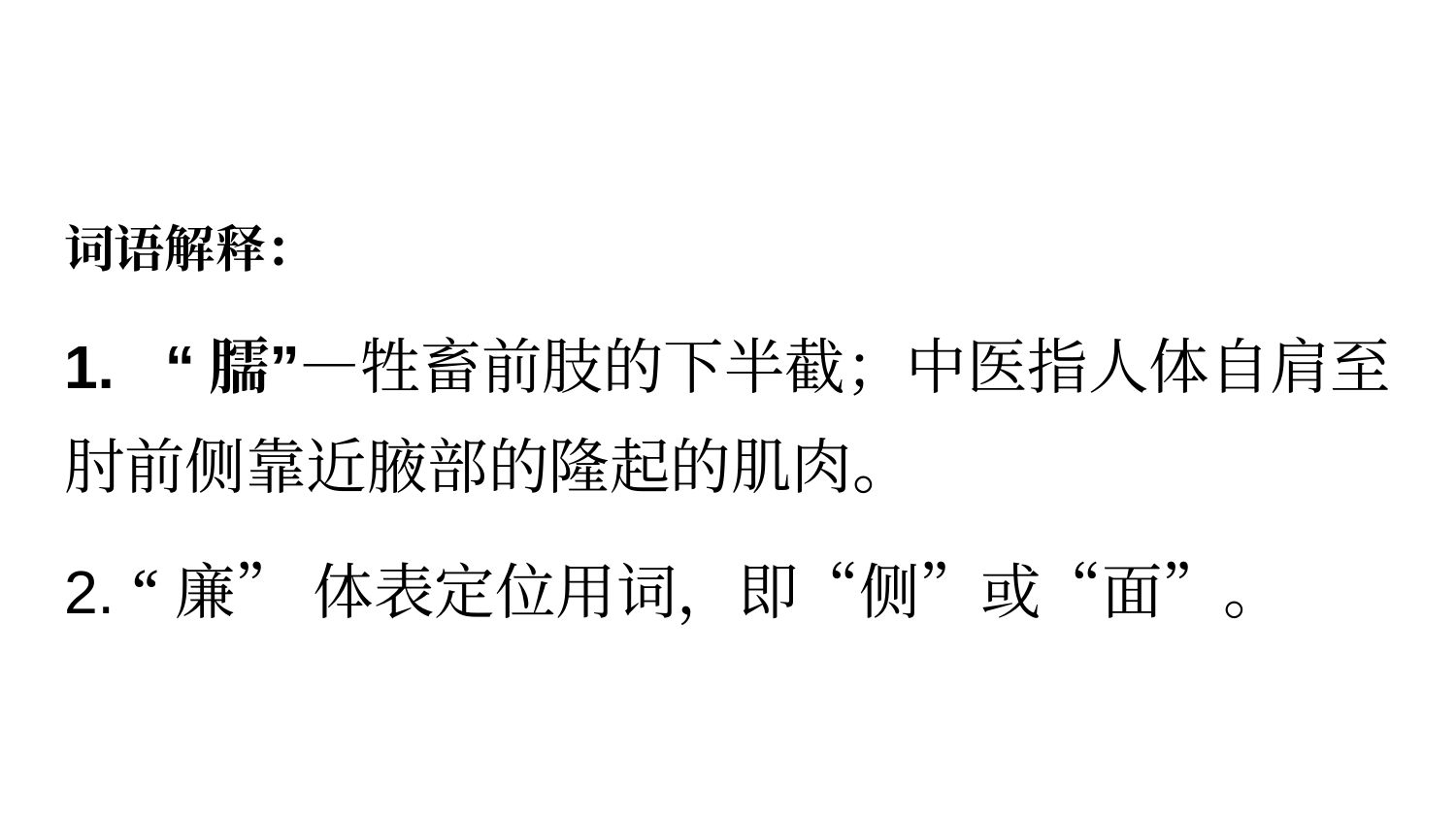

#
词语解释：
1.   “臑”—牲畜前肢的下半截；中医指人体自肩至肘前侧靠近腋部的隆起的肌肉。
2. “廉” 体表定位用词，即“侧”或“面”。